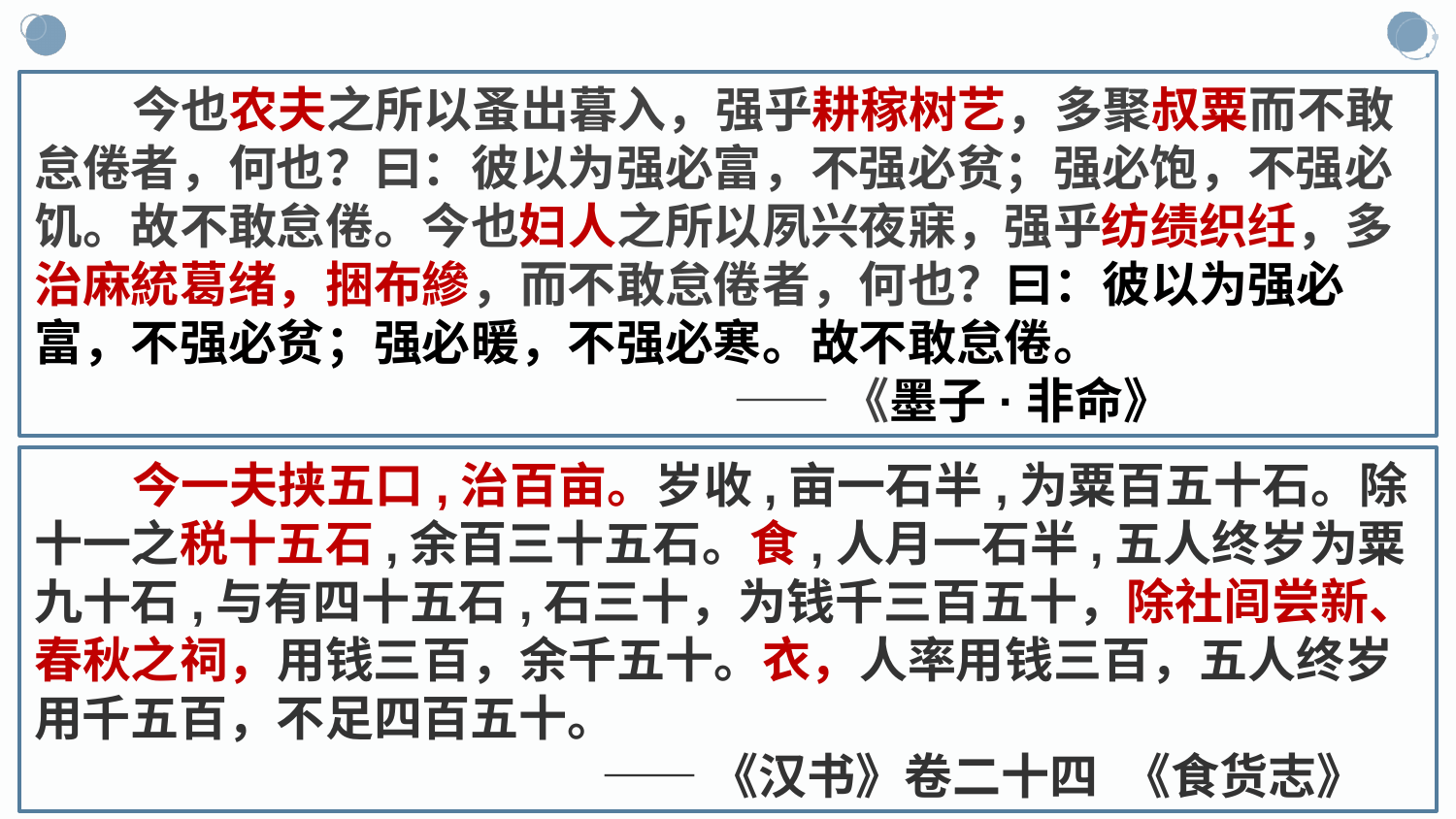

#
        今也农夫之所以蚤出暮入，强乎耕稼树艺，多聚叔粟而不敢怠倦者，何也？曰：彼以为强必富，不强必贫；强必饱，不强必饥。故不敢怠倦。今也妇人之所以夙兴夜寐，强乎纺绩织纴，多治麻統葛绪，捆布縿，而不敢怠倦者，何也？曰：彼以为强必富，不强必贫；强必暖，不强必寒。故不敢怠倦。
                                                                ——《墨子·非命》

        今一夫挟五口,治百亩。岁收,亩一石半,为粟百五十石。除十一之税十五石,余百三十五石。食,人月一石半,五人终岁为粟九十石,与有四十五石,石三十，为钱千三百五十，除社闾尝新、春秋之祠，用钱三百，余千五十。衣，人率用钱三百，五人终岁用千五百，不足四百五十。
                              ——《汉书》卷二十四 《食货志》